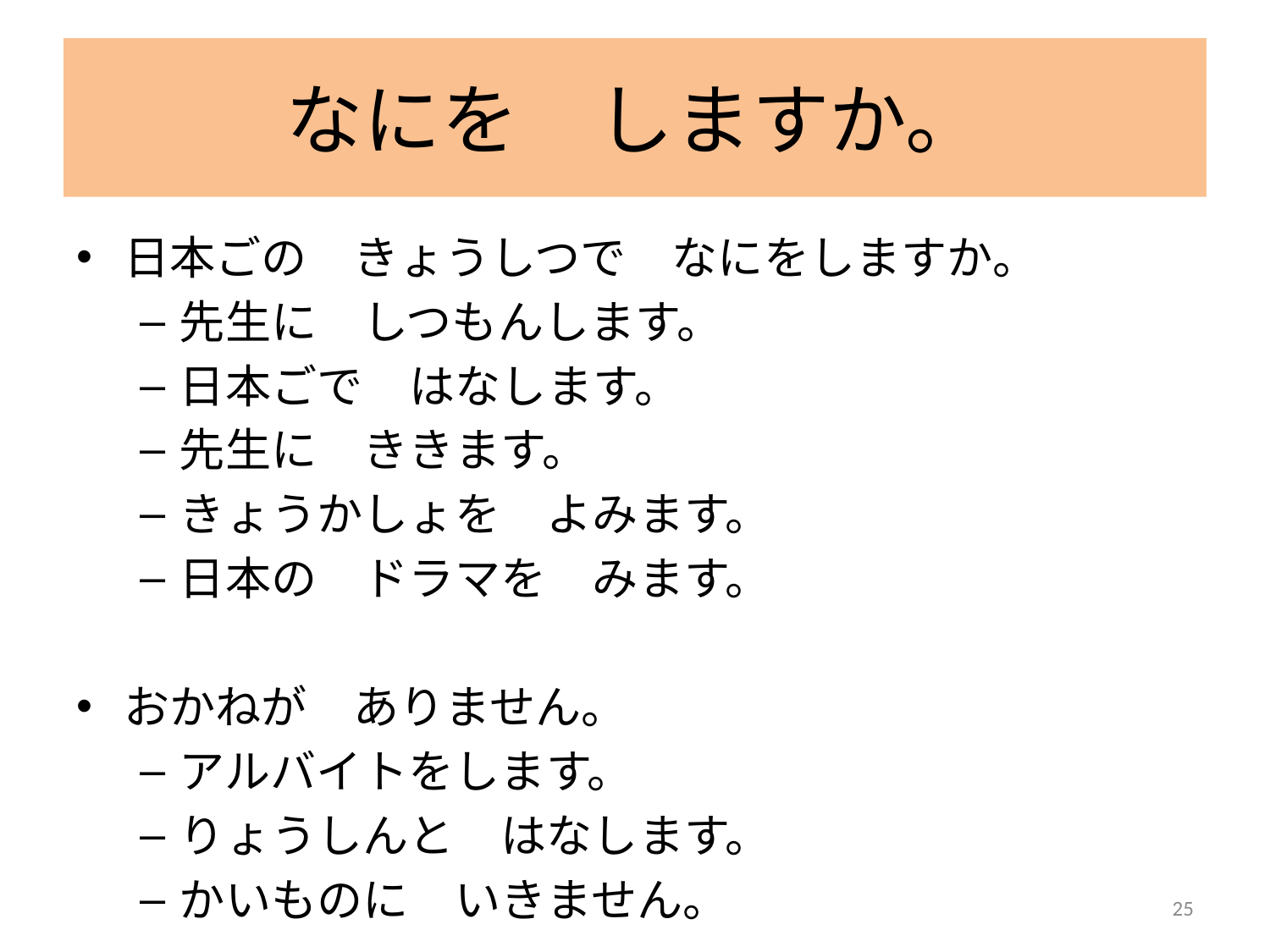

# なにを　しますか。
日本ごの　きょうしつで　なにをしますか。
先生に　しつもんします。
日本ごで　はなします。
先生に　ききます。
きょうかしょを　よみます。
日本の　ドラマを　みます。

おかねが　ありません。
アルバイトをします。
りょうしんと　はなします。
かいものに　いきません。

25